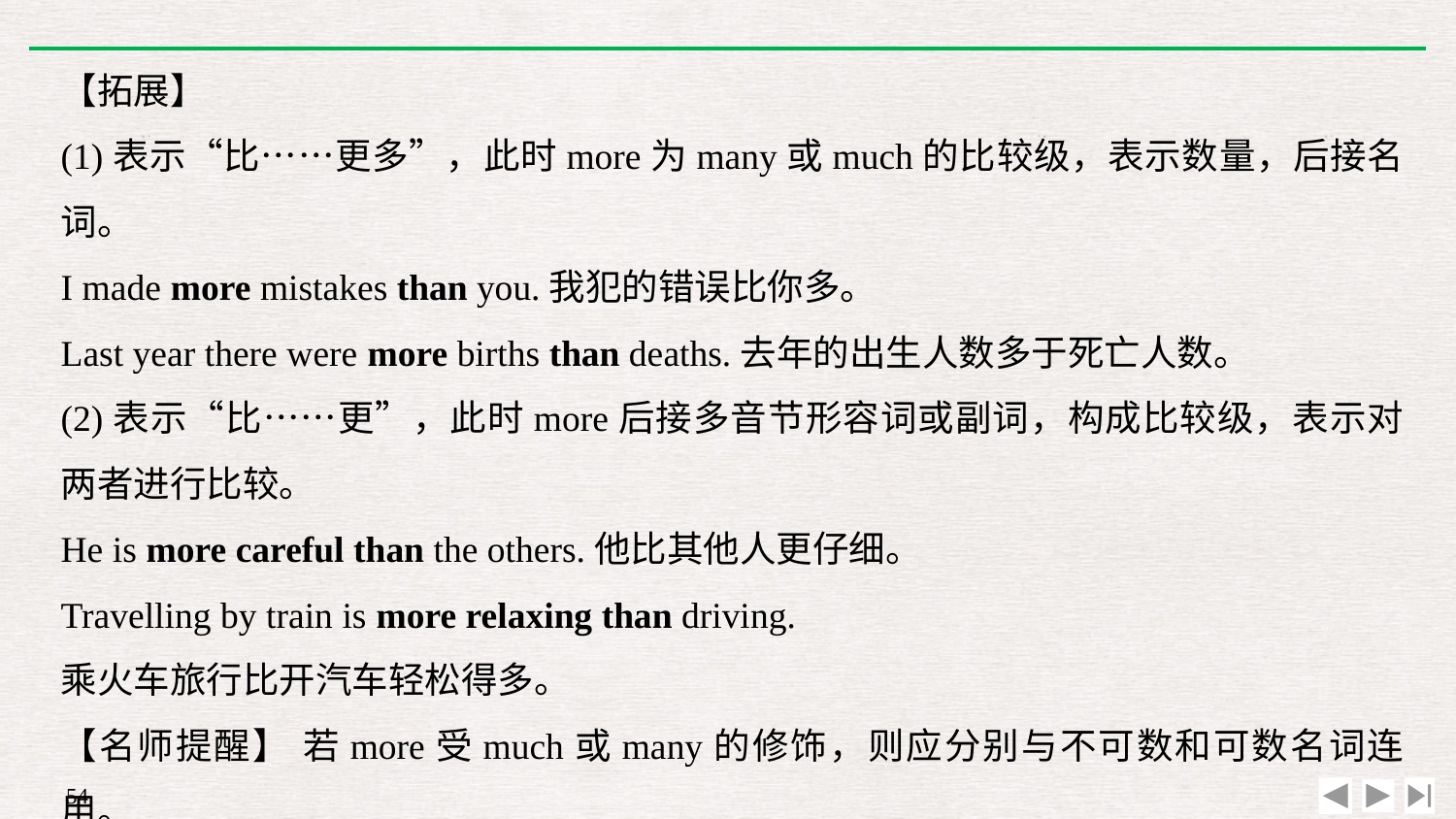

【拓展】
(1)表示“比……更多”，此时more为many或much的比较级，表示数量，后接名词。
I made more mistakes than you.我犯的错误比你多。
Last year there were more births than deaths.去年的出生人数多于死亡人数。
(2)表示“比……更”，此时more后接多音节形容词或副词，构成比较级，表示对两者进行比较。
He is more careful than the others.他比其他人更仔细。
Travelling by train is more relaxing than driving.
乘火车旅行比开汽车轻松得多。
【名师提醒】 若more受much或many的修饰，则应分别与不可数和可数名词连用。
His car cost much more money than mine.他的小汽车所花的钱比我的多得多。